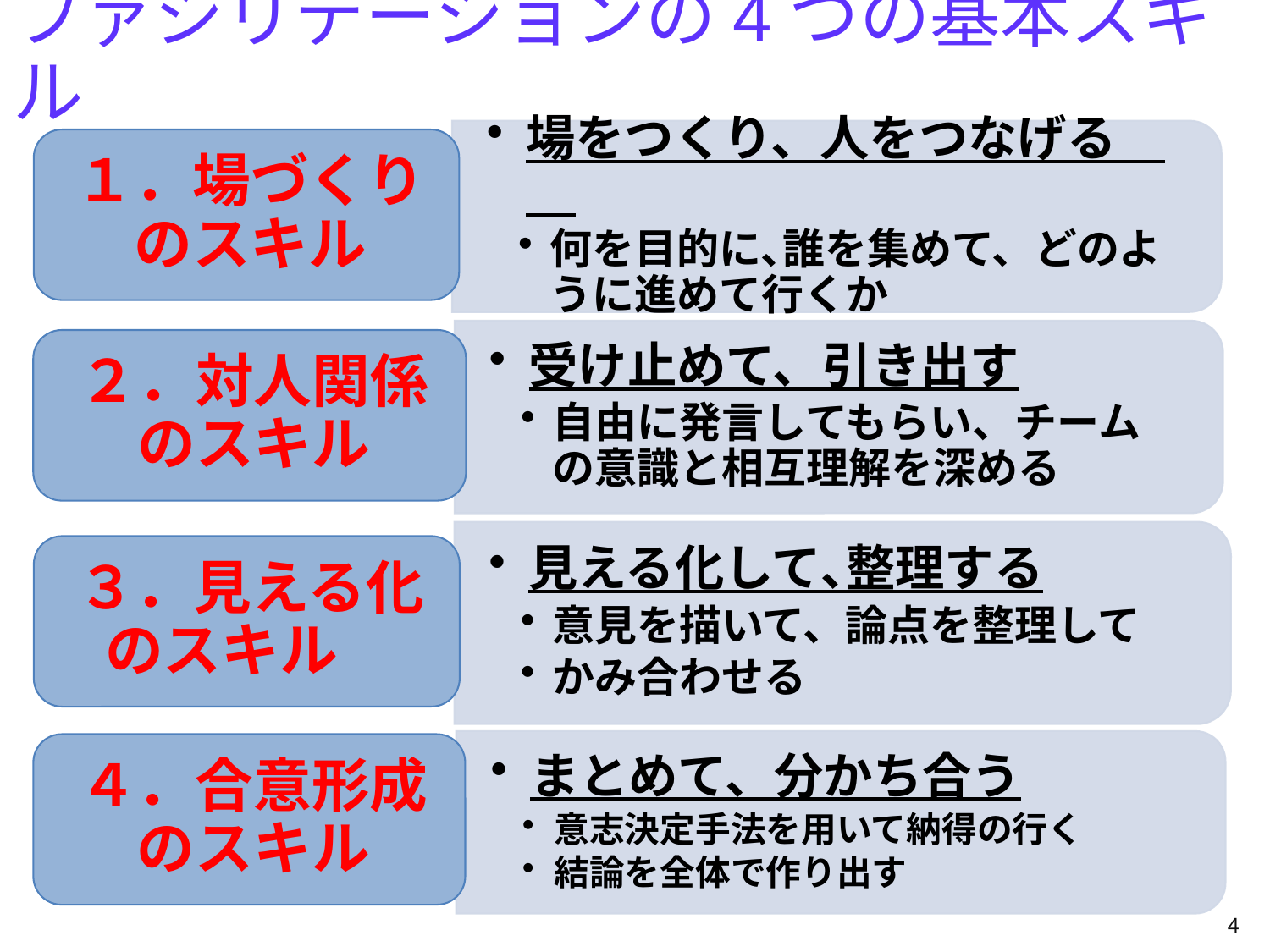

# ファシリテーションの4つの基本スキル
場をつくり、人をつなげる
何を目的に､誰を集めて、どのように進めて行くか
１．場づくりのスキル
受け止めて、引き出す
自由に発言してもらい、チームの意識と相互理解を深める
２．対人関係のスキル
見える化して､整理する
意見を描いて、論点を整理して
かみ合わせる
３．見える化のスキル
まとめて、分かち合う
意志決定手法を用いて納得の行く
結論を全体で作り出す
４．合意形成のスキル
4